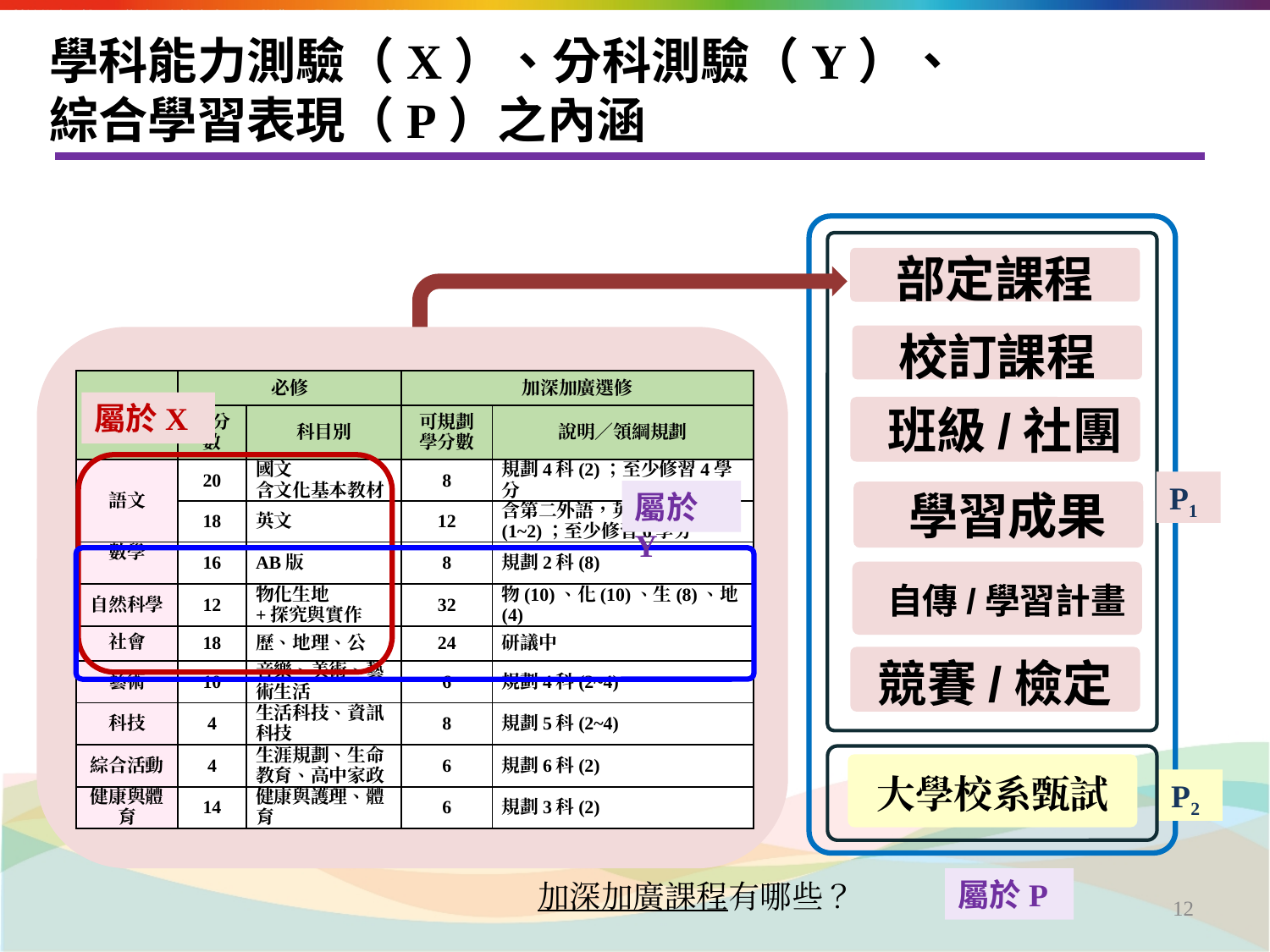

# 學科能力測驗（X）、分科測驗（Y）、 綜合學習表現（P）之內涵

部定課程

校訂課程

| 領域 | 必修 |  | 加深加廣選修 |  |
| --- | --- | --- | --- | --- |
|  | 學分數 | 科目別 | 可規劃 學分數 | 說明／領綱規劃 |
| 語文 | 20 | 國文 含文化基本教材 | 8 | 規劃4科(2)；至少修習4學分 |
|  | 18 | 英文 | 12 | 含第二外語，英語文規劃4科(1~2)；至少修習6學分 |
| 數學 | 16 | AB版 | 8 | 規劃2科(8) |
| 自然科學 | 12 | 物化生地 +探究與實作 | 32 | 物(10)、化(10)、生(8)、地(4) |
| 社會 | 18 | 歷、地理、公 | 24 | 研議中 |
| 藝術 | 10 | 音樂、美術、藝術生活 | 6 | 規劃4科(2~4) |
| 科技 | 4 | 生活科技、資訊科技 | 8 | 規劃5科(2~4) |
| 綜合活動 | 4 | 生涯規劃、生命教育、高中家政 | 6 | 規劃6科(2) |
| 健康與體育 | 14 | 健康與護理、體育 | 6 | 規劃3科(2) |
屬於X
 班級/社團

P1
屬於Y
 學習成果

 自傳/學習計畫
競賽/檢定

大學校系甄試
P2
屬於P
加深加廣課程有哪些？
12